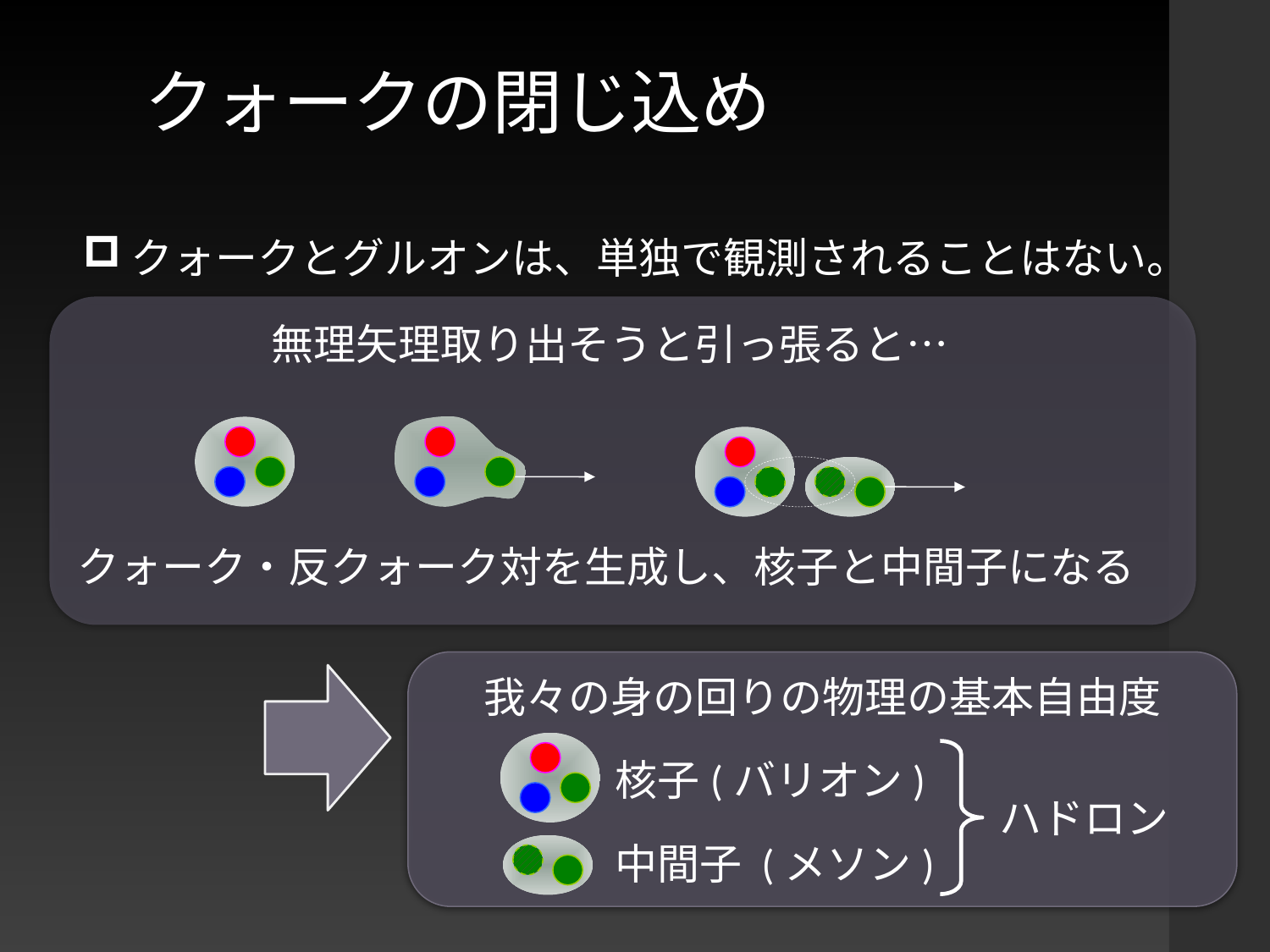

# クォークの閉じ込め
クォークとグルオンは、単独で観測されることはない。

無理矢理取り出そうと引っ張ると…

クォーク・反クォーク対を生成し、核子と中間子になる

我々の身の回りの物理の基本自由度

核子(バリオン)

ハドロン
中間子 (メソン)